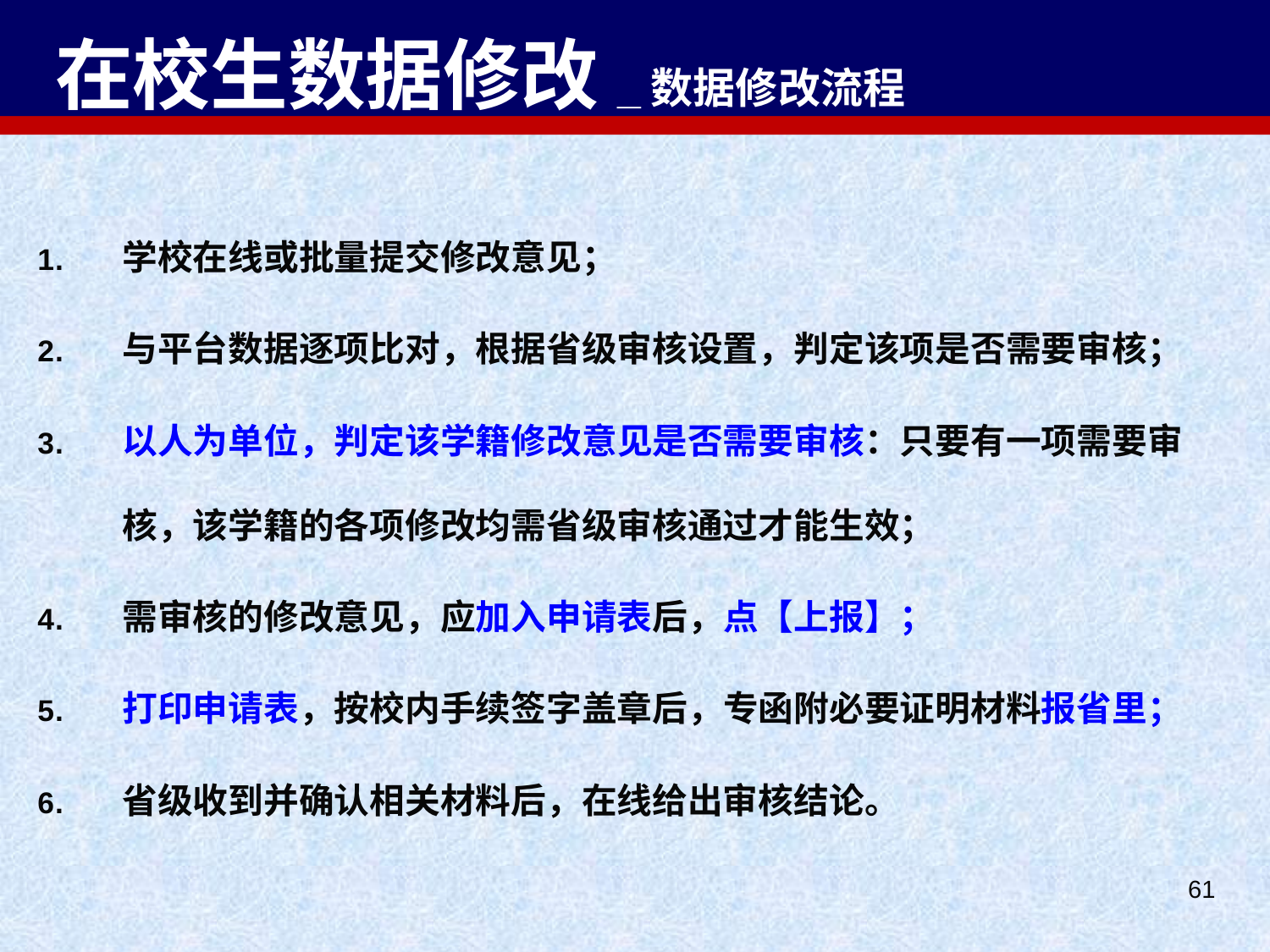

# 在校生数据修改_数据修改流程
学校在线或批量提交修改意见；
与平台数据逐项比对，根据省级审核设置，判定该项是否需要审核；
以人为单位，判定该学籍修改意见是否需要审核：只要有一项需要审核，该学籍的各项修改均需省级审核通过才能生效；
需审核的修改意见，应加入申请表后，点【上报】；
打印申请表，按校内手续签字盖章后，专函附必要证明材料报省里；
省级收到并确认相关材料后，在线给出审核结论。
61